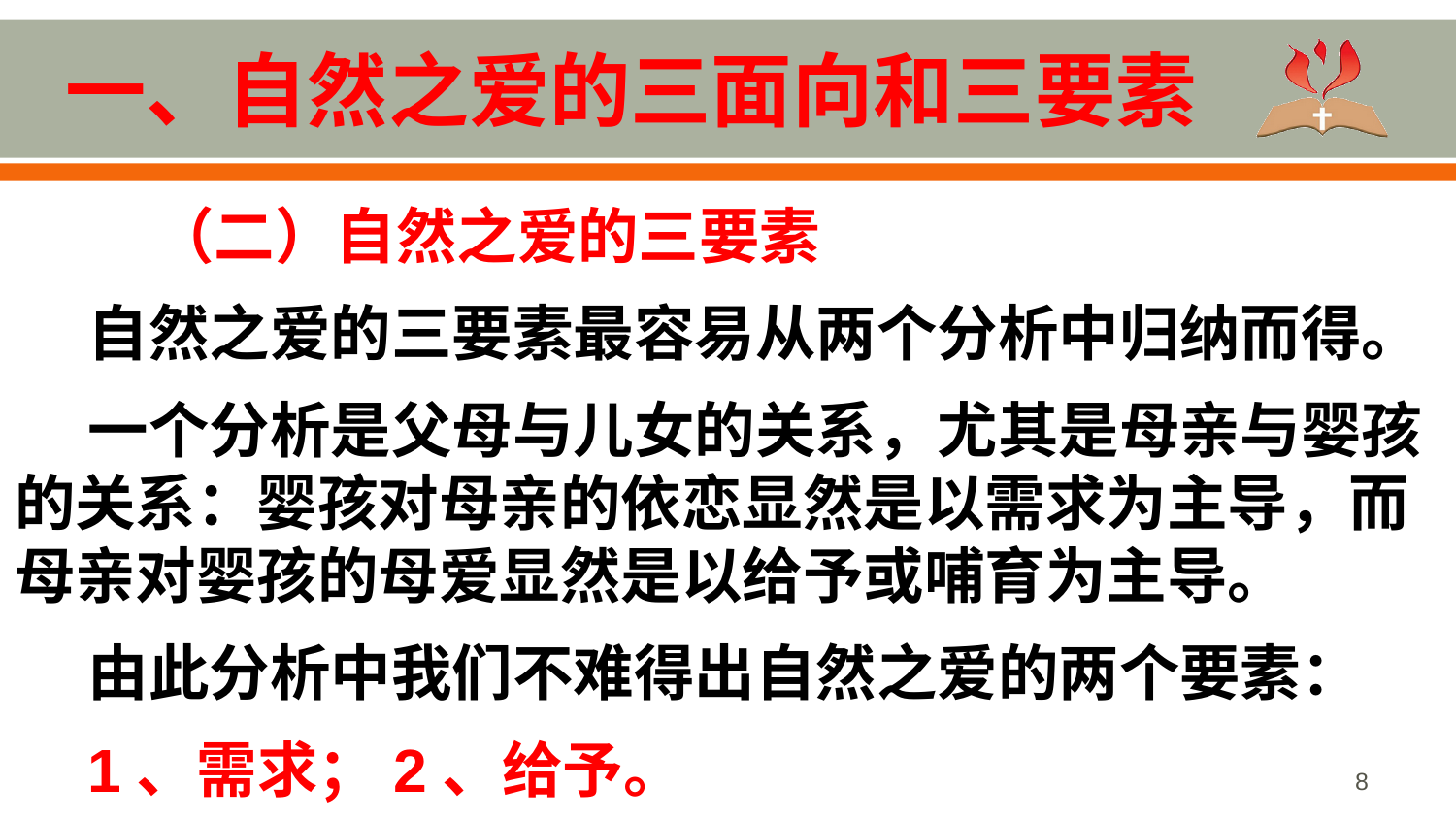

# 一、自然之爱的三面向和三要素
         （二）自然之爱的三要素
自然之爱的三要素最容易从两个分析中归纳而得。
一个分析是父母与儿女的关系，尤其是母亲与婴孩的关系：婴孩对母亲的依恋显然是以需求为主导，而母亲对婴孩的母爱显然是以给予或哺育为主导。
由此分析中我们不难得出自然之爱的两个要素：
1、需求；2、给予。

8